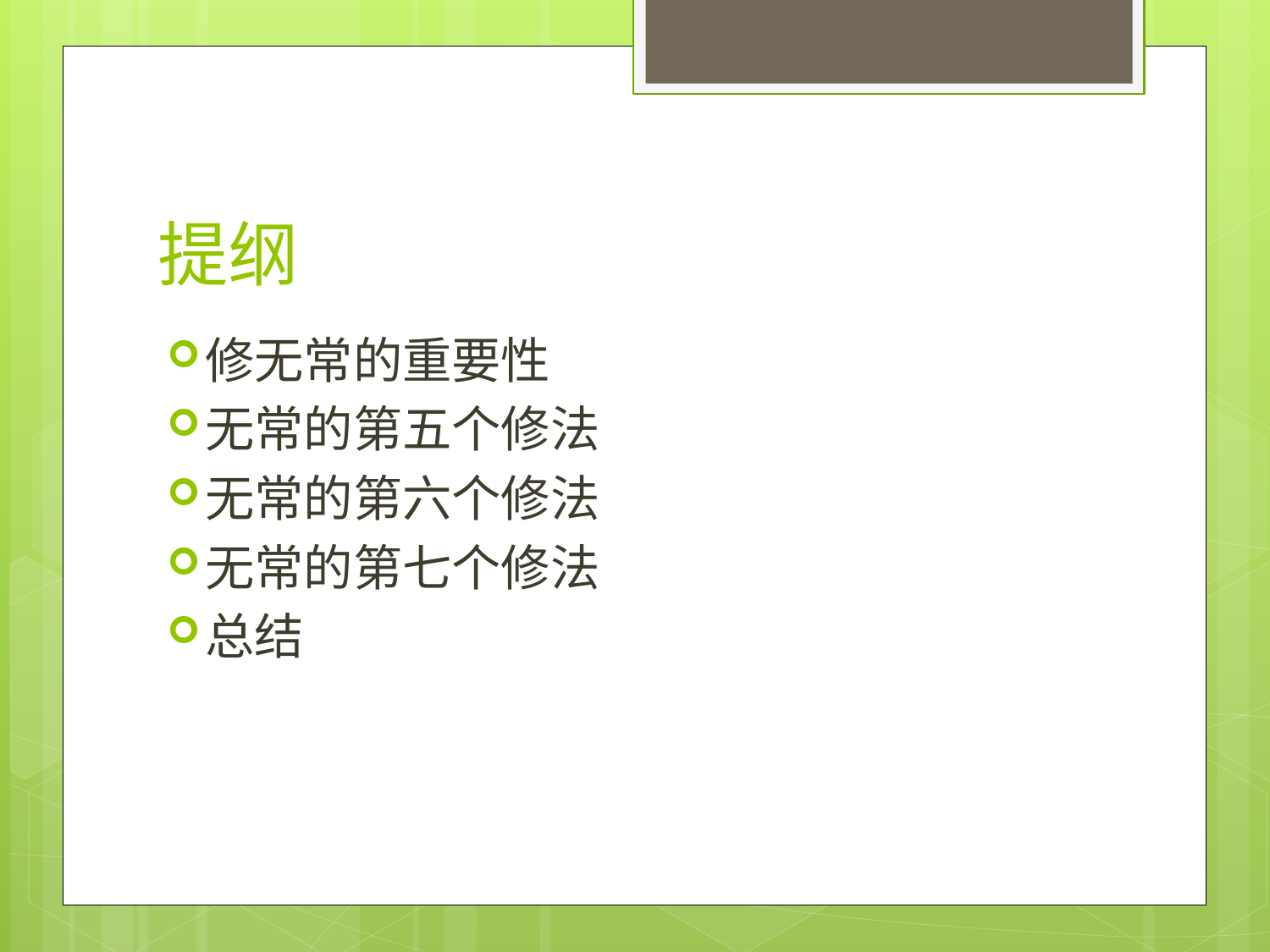

# 提纲
修无常的重要性
无常的第五个修法
无常的第六个修法
无常的第七个修法
总结